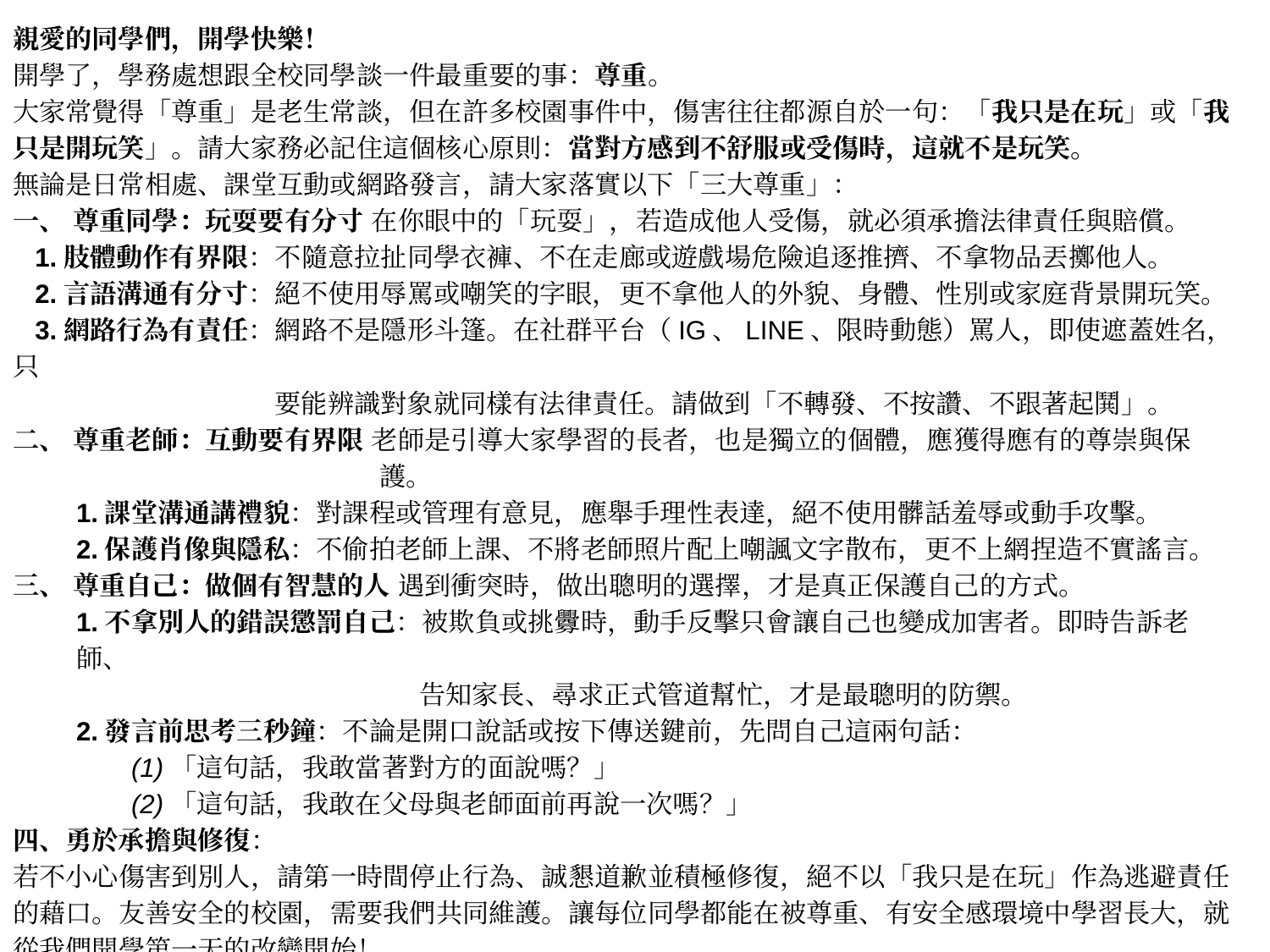

親愛的同學們，開學快樂！
開學了，學務處想跟全校同學談一件最重要的事：尊重。
大家常覺得「尊重」是老生常談，但在許多校園事件中，傷害往往都源自於一句：「我只是在玩」或「我只是開玩笑」。請大家務必記住這個核心原則：當對方感到不舒服或受傷時，這就不是玩笑。
無論是日常相處、課堂互動或網路發言，請大家落實以下「三大尊重」：
一、 尊重同學：玩耍要有分寸 在你眼中的「玩耍」，若造成他人受傷，就必須承擔法律責任與賠償。
   1.肢體動作有界限：不隨意拉扯同學衣褲、不在走廊或遊戲場危險追逐推擠、不拿物品丟擲他人。
   2.言語溝通有分寸：絕不使用辱罵或嘲笑的字眼，更不拿他人的外貌、身體、性別或家庭背景開玩笑。
   3.網路行為有責任：網路不是隱形斗篷。在社群平台（IG、LINE、限時動態）罵人，即使遮蓋姓名，只
                                       要能辨識對象就同樣有法律責任。請做到「不轉發、不按讚、不跟著起鬨」。
二、 尊重老師：互動要有界限 老師是引導大家學習的長者，也是獨立的個體，應獲得應有的尊崇與保
                                                       護。
1.課堂溝通講禮貌：對課程或管理有意見，應舉手理性表達，絕不使用髒話羞辱或動手攻擊。
2.保護肖像與隱私：不偷拍老師上課、不將老師照片配上嘲諷文字散布，更不上網捏造不實謠言。
三、 尊重自己：做個有智慧的人 遇到衝突時，做出聰明的選擇，才是真正保護自己的方式。
1.不拿別人的錯誤懲罰自己：被欺負或挑釁時，動手反擊只會讓自己也變成加害者。即時告訴老師、
                                                             告知家長、尋求正式管道幫忙，才是最聰明的防禦。
2.發言前思考三秒鐘：不論是開口說話或按下傳送鍵前，先問自己這兩句話：
                (1)「這句話，我敢當著對方的面說嗎？」
                (2)「這句話，我敢在父母與老師面前再說一次嗎？」
四、勇於承擔與修復：
若不小心傷害到別人，請第一時間停止行為、誠懇道歉並積極修復，絕不以「我只是在玩」作為逃避責任的藉口。友善安全的校園，需要我們共同維護。讓每位同學都能在被尊重、有安全感環境中學習長大，就從我們開學第一天的改變開始！